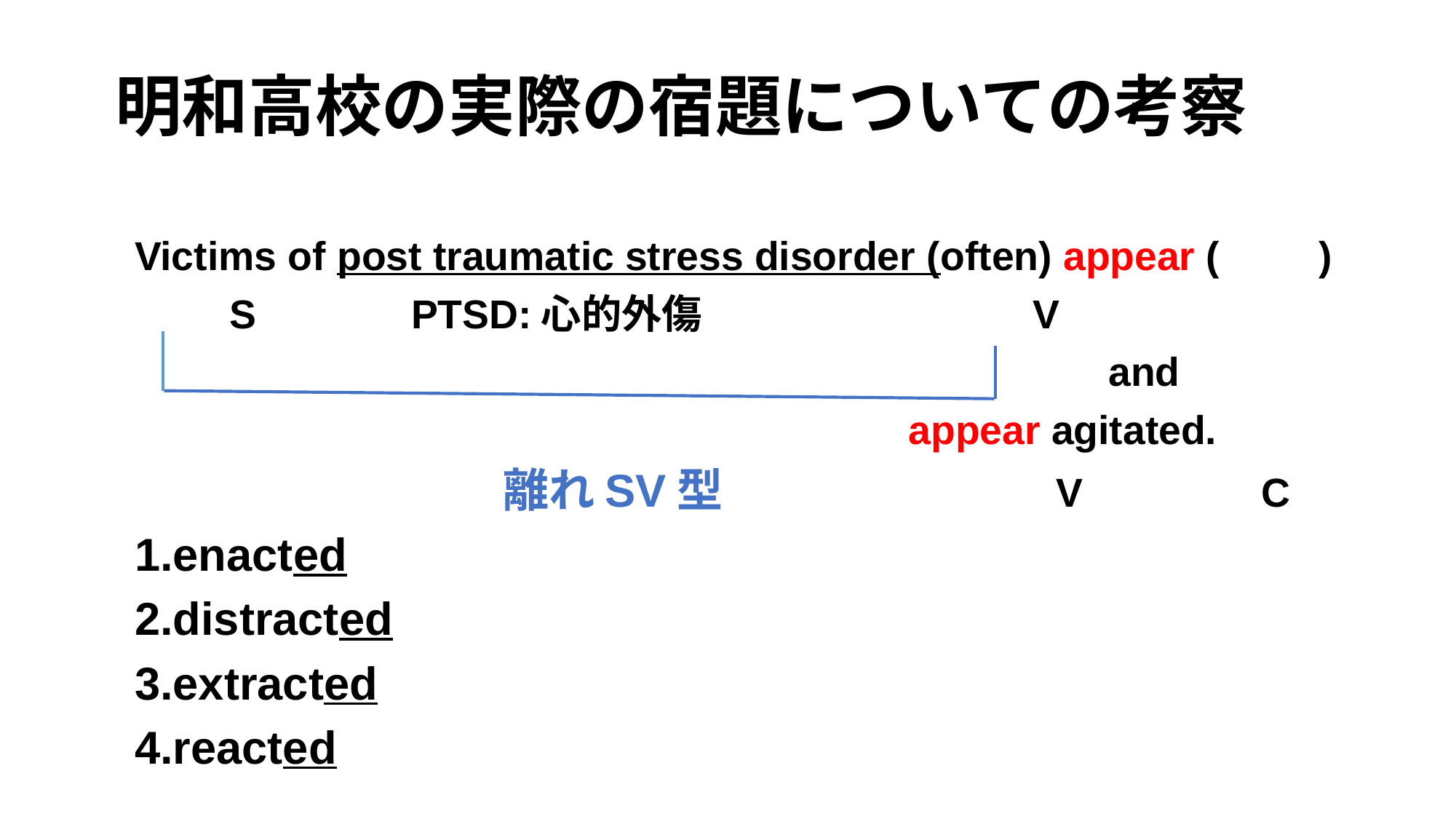

# 明和高校の実際の宿題についての考察

Victims of post traumatic stress disorder (often) appear (　　)
    　S              PTSD:心的外傷　　　　　　　　V
　　　　　　　　　　　　　　　　　　　　　　　　and
　　　　　                                                              appear agitated.
　　　　　　　　離れSV型　　　　　　　V　　　　C
1.enacted
2.distracted
3.extracted
4.reacted